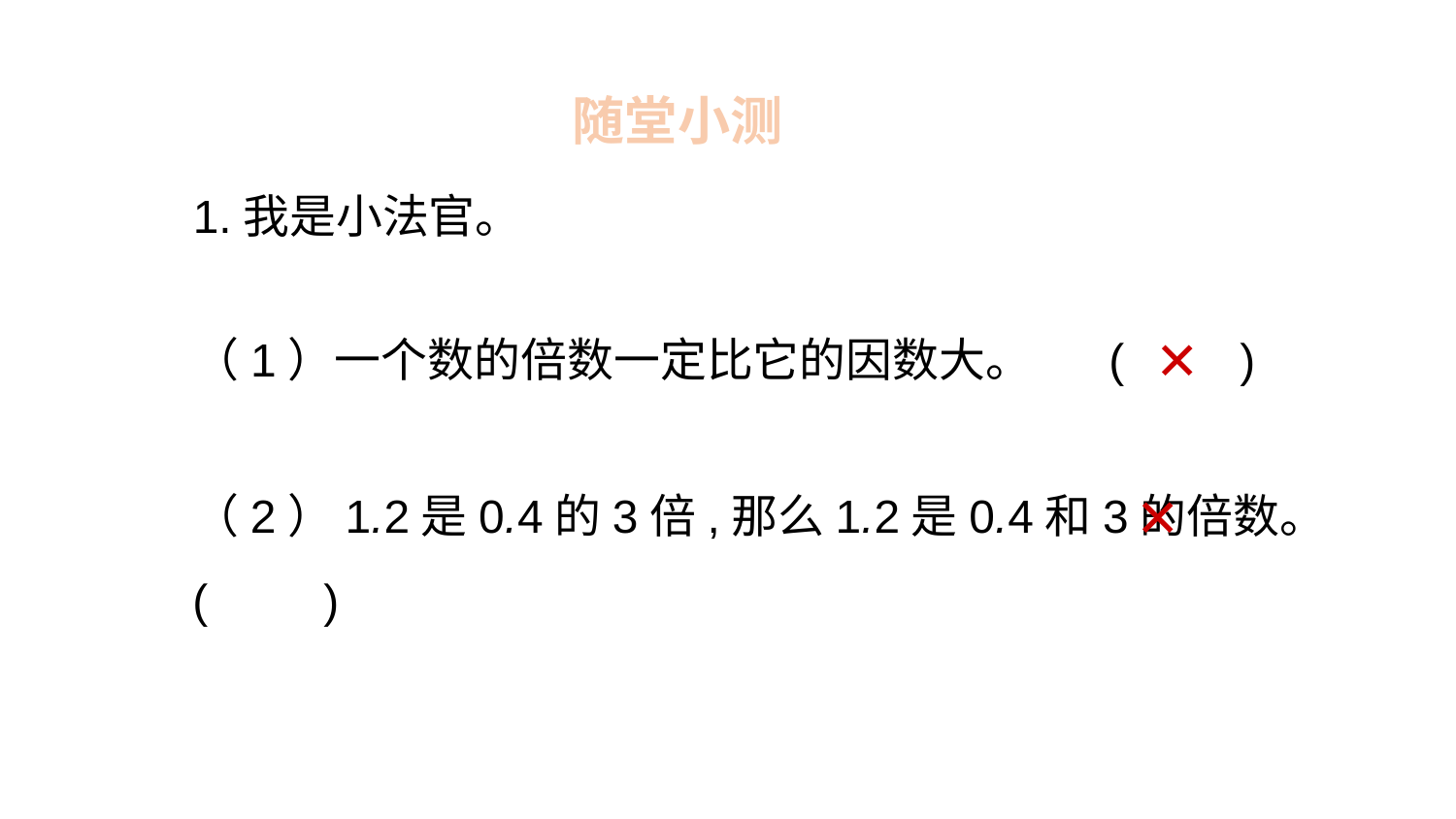

随堂小测
1.我是小法官。
（1）一个数的倍数一定比它的因数大。	   (　　)

✕
（2）1.2是0.4的3倍,那么1.2是0.4和3的倍数。(　　)
✕